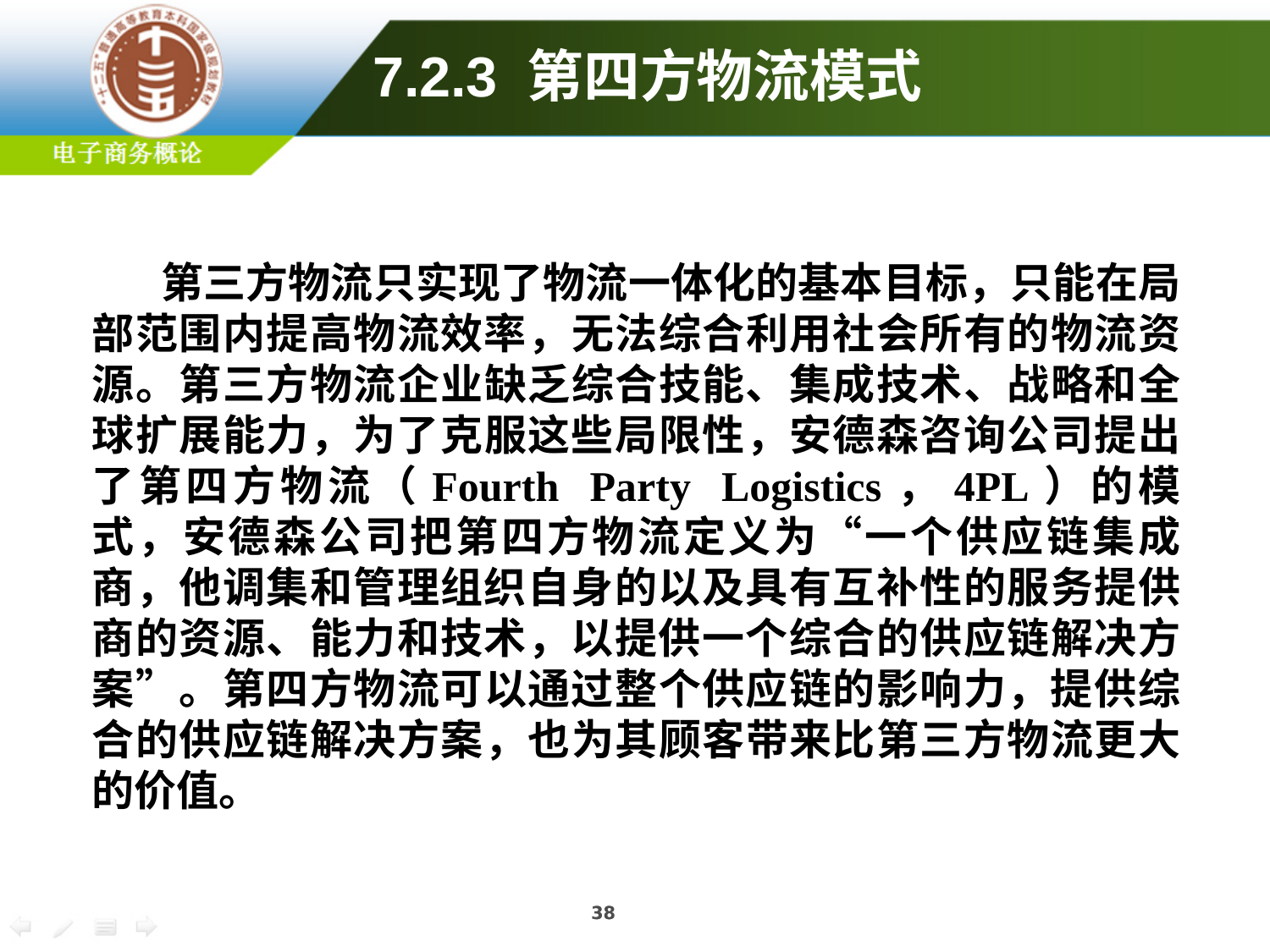

7.2.3 第四方物流模式

           第三方物流只实现了物流一体化的基本目标，只能在局部范围内提高物流效率，无法综合利用社会所有的物流资源。第三方物流企业缺乏综合技能、集成技术、战略和全球扩展能力，为了克服这些局限性，安德森咨询公司提出了第四方物流（Fourth  Party  Logistics，4PL）的模式，安德森公司把第四方物流定义为“一个供应链集成商，他调集和管理组织自身的以及具有互补性的服务提供商的资源、能力和技术，以提供一个综合的供应链解决方案”。第四方物流可以通过整个供应链的影响力，提供综合的供应链解决方案，也为其顾客带来比第三方物流更大的价值。

38
38